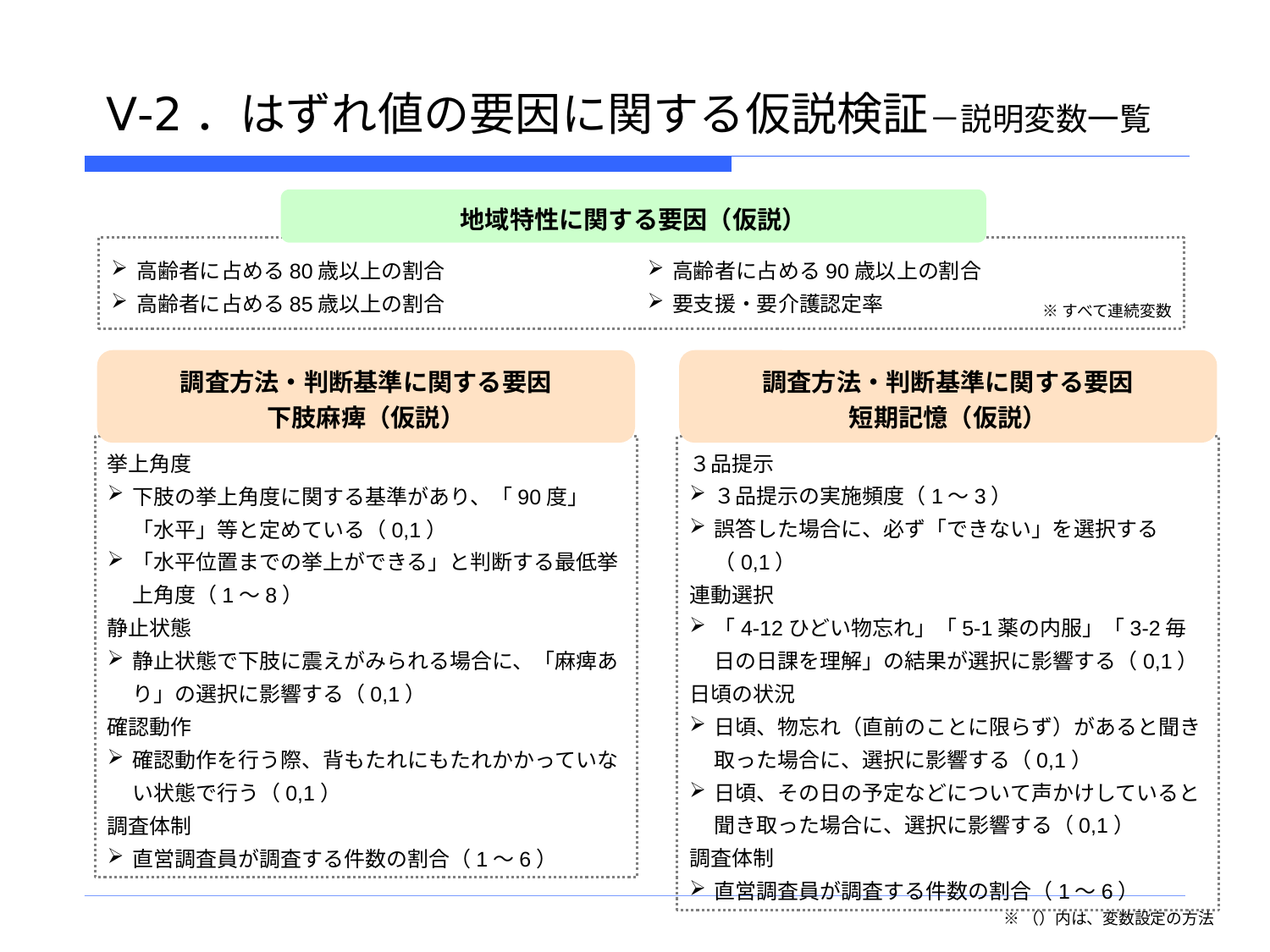

# Ⅴ-2．はずれ値の要因に関する仮説検証－説明変数一覧
地域特性に関する要因（仮説）
高齢者に占める80歳以上の割合
高齢者に占める85歳以上の割合
高齢者に占める90歳以上の割合
要支援・要介護認定率
※すべて連続変数
調査方法・判断基準に関する要因
下肢麻痺（仮説）
調査方法・判断基準に関する要因
短期記憶（仮説）
挙上角度
下肢の挙上角度に関する基準があり、「90度」「水平」等と定めている（0,1）
「水平位置までの挙上ができる」と判断する最低挙上角度（1～8）
静止状態
静止状態で下肢に震えがみられる場合に、「麻痺あり」の選択に影響する（0,1）
確認動作
確認動作を行う際、背もたれにもたれかかっていない状態で行う（0,1）
調査体制
直営調査員が調査する件数の割合（1～6）
３品提示
３品提示の実施頻度（1～3）
誤答した場合に、必ず「できない」を選択する（0,1）
連動選択
「4-12ひどい物忘れ」「5-1薬の内服」「3-2毎日の日課を理解」の結果が選択に影響する（0,1）
日頃の状況
日頃、物忘れ（直前のことに限らず）があると聞き取った場合に、選択に影響する（0,1）
日頃、その日の予定などについて声かけしていると聞き取った場合に、選択に影響する（0,1）
調査体制
直営調査員が調査する件数の割合（1～6）
※（）内は、変数設定の方法